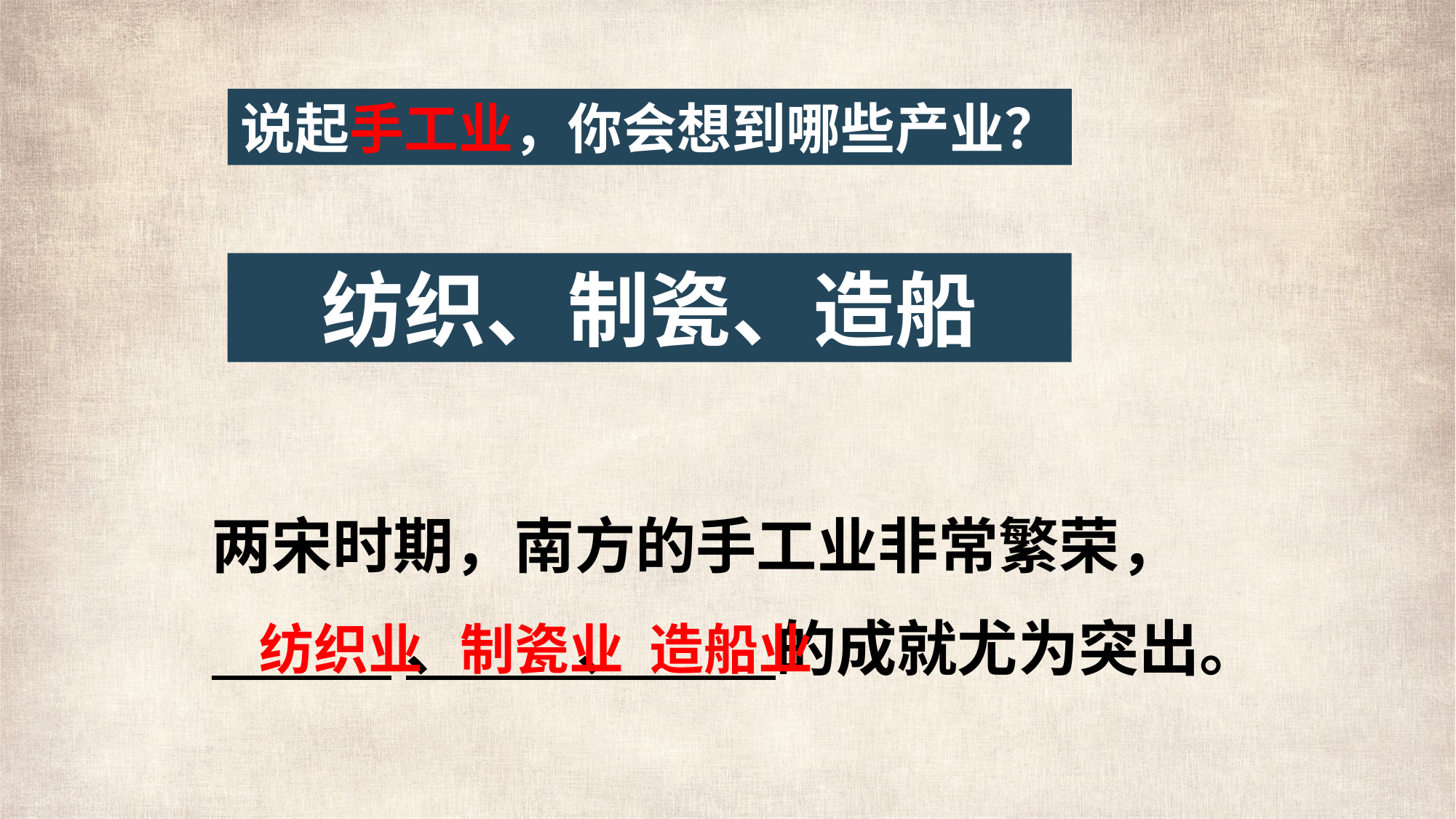

说起手工业，你会想到哪些产业？
纺织、制瓷、造船
两宋时期，南方的手工业非常繁荣，
             、        、          的成就尤为突出。
纺织业
造船业
制瓷业